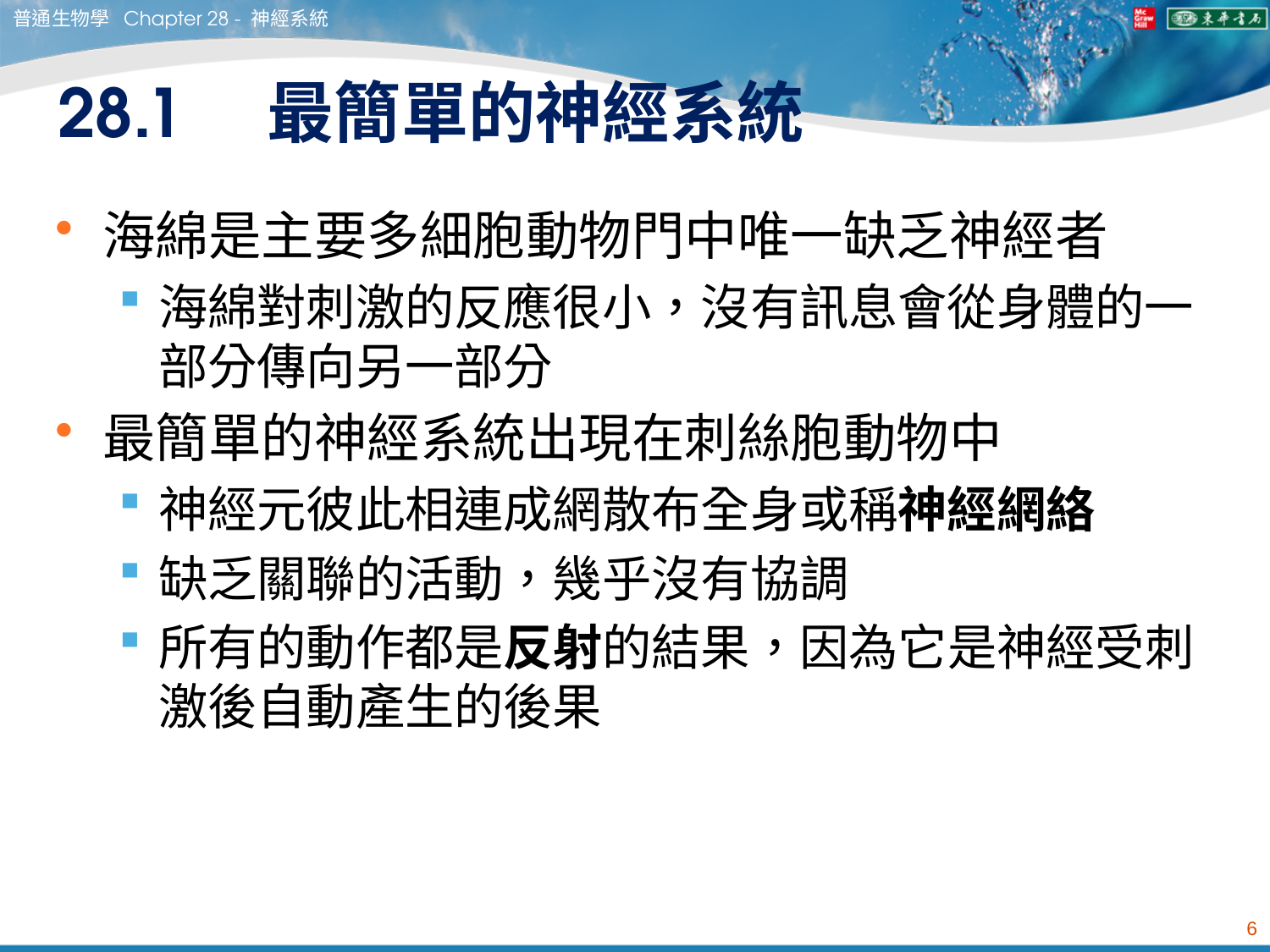

普通生物學  Chapter 28 - 神經系統
# 28.1　最簡單的神經系統
海綿是主要多細胞動物門中唯一缺乏神經者
海綿對刺激的反應很小，沒有訊息會從身體的一部分傳向另一部分
最簡單的神經系統出現在刺絲胞動物中
神經元彼此相連成網散布全身或稱神經網絡
缺乏關聯的活動，幾乎沒有協調
所有的動作都是反射的結果，因為它是神經受刺激後自動產生的後果
6